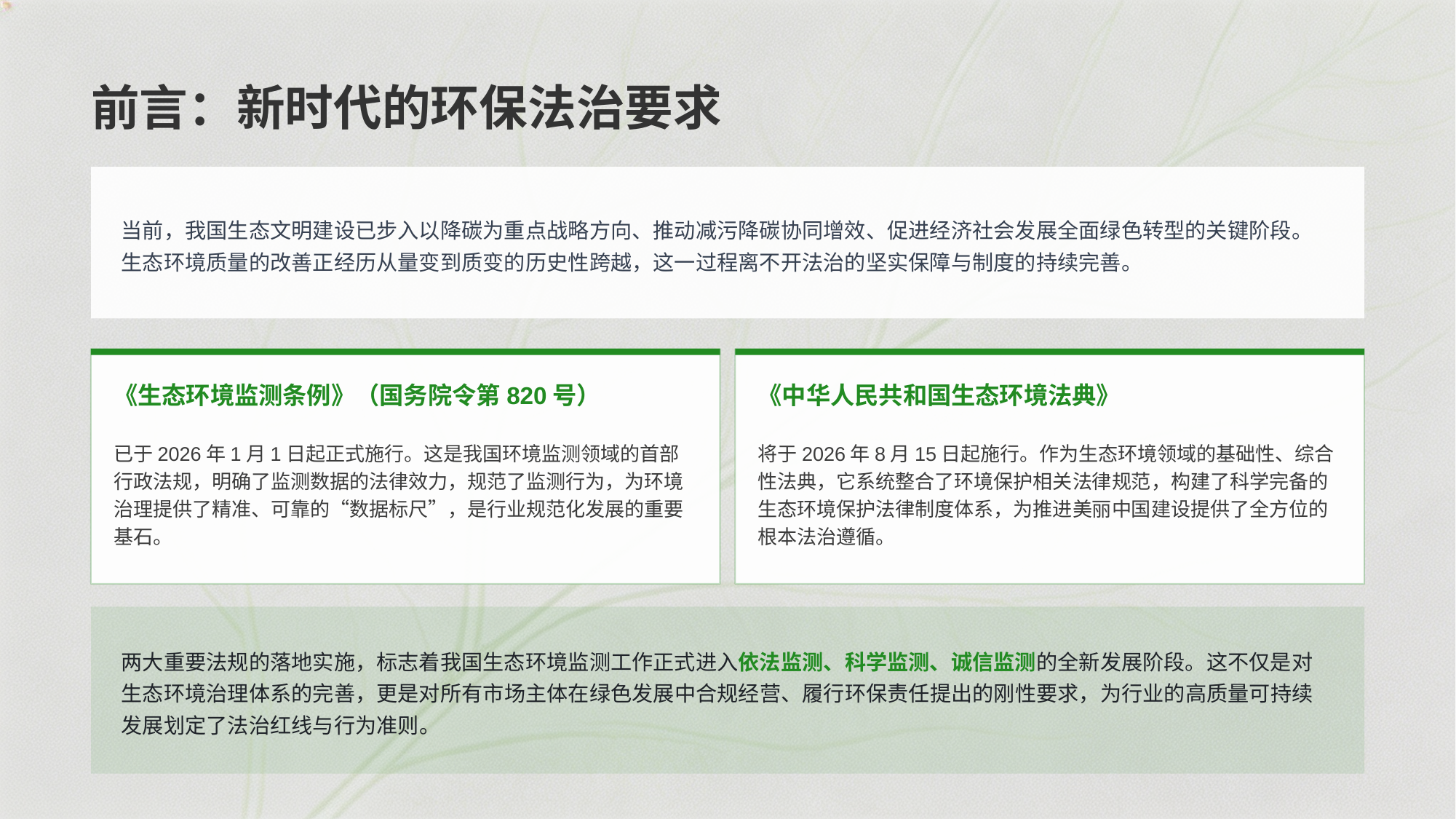

前言：新时代的环保法治要求

当前，我国生态文明建设已步入以降碳为重点战略方向、推动减污降碳协同增效、促进经济社会发展全面绿色转型的关键阶段。生态环境质量的改善正经历从量变到质变的历史性跨越，这一过程离不开法治的坚实保障与制度的持续完善。

《生态环境监测条例》（国务院令第820号）
《中华人民共和国生态环境法典》
已于2026年1月1日起正式施行。这是我国环境监测领域的首部行政法规，明确了监测数据的法律效力，规范了监测行为，为环境治理提供了精准、可靠的“数据标尺”，是行业规范化发展的重要基石。
将于2026年8月15日起施行。作为生态环境领域的基础性、综合性法典，它系统整合了环境保护相关法律规范，构建了科学完备的生态环境保护法律制度体系，为推进美丽中国建设提供了全方位的根本法治遵循。

两大重要法规的落地实施，标志着我国生态环境监测工作正式进入依法监测、科学监测、诚信监测的全新发展阶段。这不仅是对生态环境治理体系的完善，更是对所有市场主体在绿色发展中合规经营、履行环保责任提出的刚性要求，为行业的高质量可持续发展划定了法治红线与行为准则。